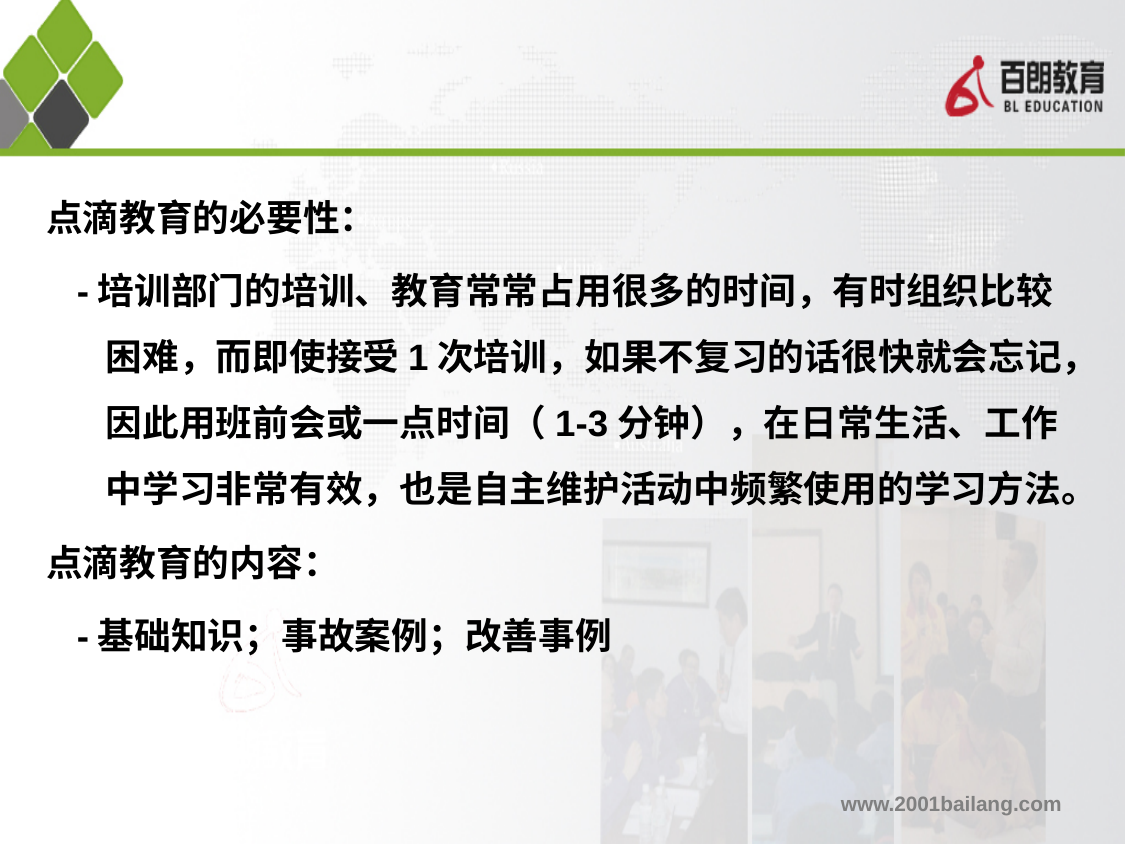

点滴教育的必要性：
   -培训部门的培训、教育常常占用很多的时间，有时组织比较困难，而即使接受1次培训，如果不复习的话很快就会忘记，因此用班前会或一点时间（1-3分钟），在日常生活、工作中学习非常有效，也是自主维护活动中频繁使用的学习方法。
点滴教育的内容：
   -基础知识；事故案例；改善事例